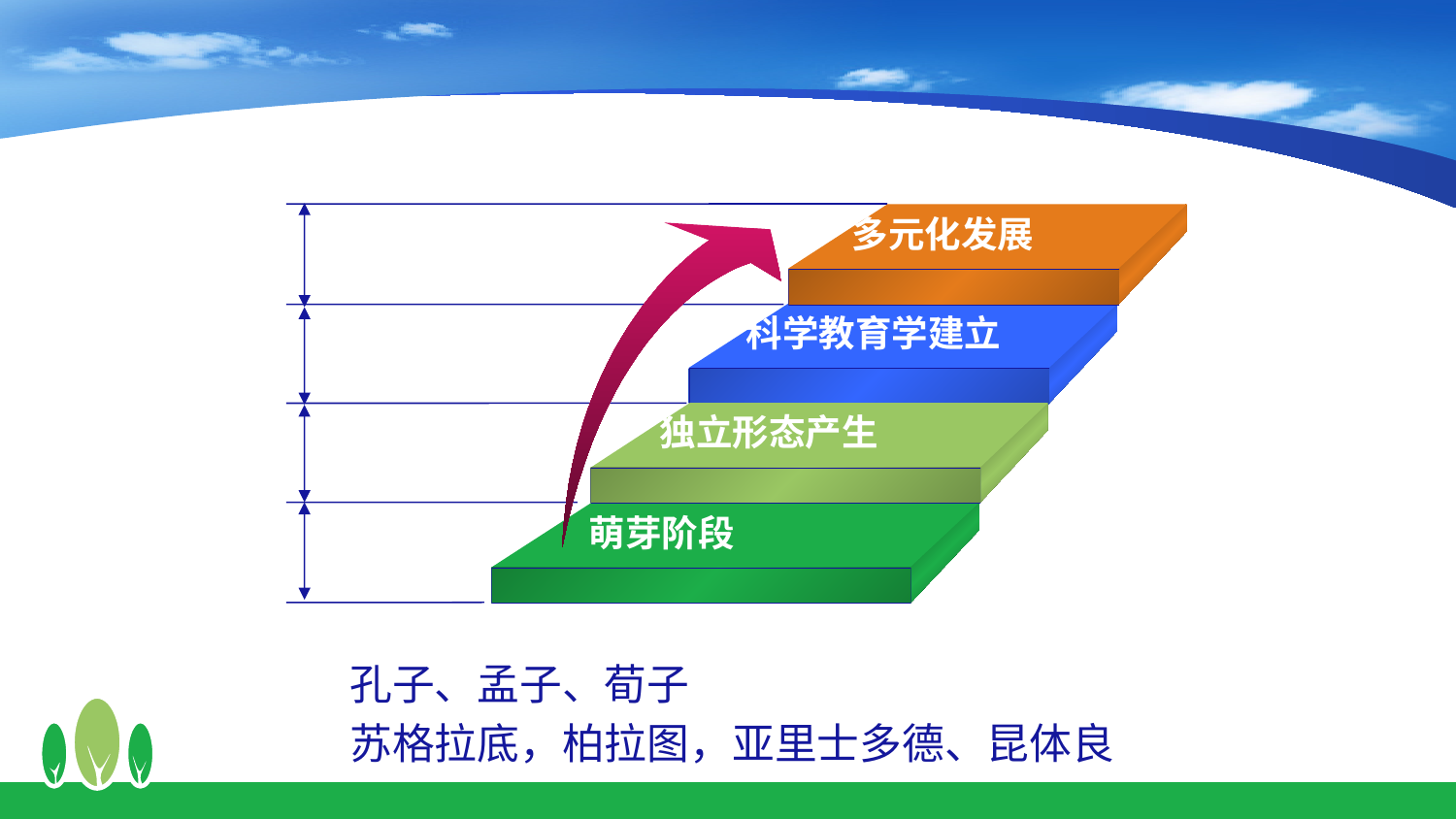

多元化发展

      科学教育学建立

        独立形态产生

         萌芽阶段

 孔子、孟子、荀子
 苏格拉底，柏拉图，亚里士多德、昆体良